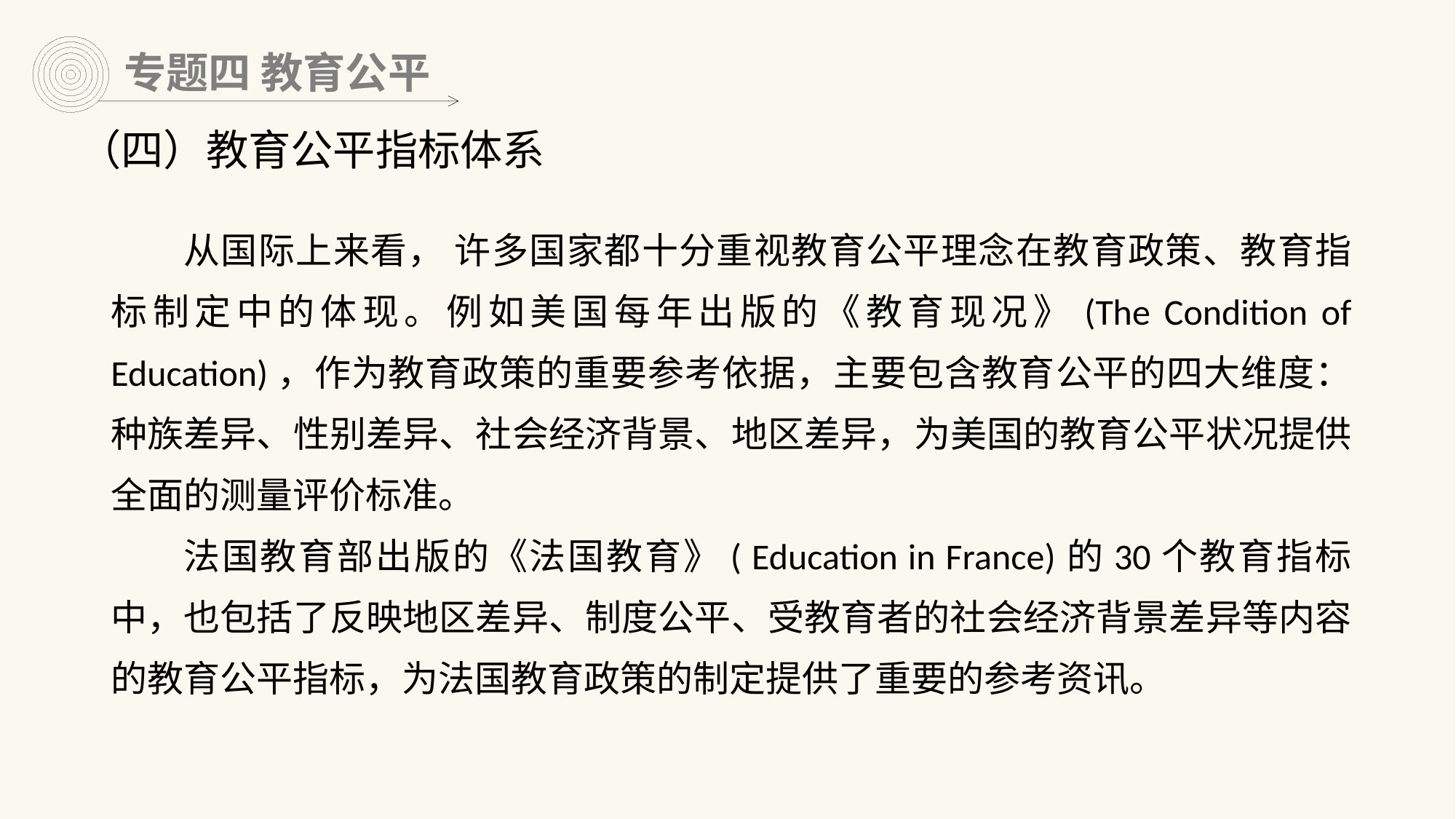

专题四 教育公平
（四）教育公平指标体系
从国际上来看， 许多国家都十分重视教育公平理念在教育政策、教育指标制定中的体现。例如美国每年出版的《教育现况》(The Condition of Education)，作为教育政策的重要参考依据，主要包含教育公平的四大维度：种族差异、性别差异、社会经济背景、地区差异，为美国的教育公平状况提供全面的测量评价标准。
法国教育部出版的《法国教育》( Education in France)的30个教育指标中，也包括了反映地区差异、制度公平、受教育者的社会经济背景差异等内容的教育公平指标，为法国教育政策的制定提供了重要的参考资讯。